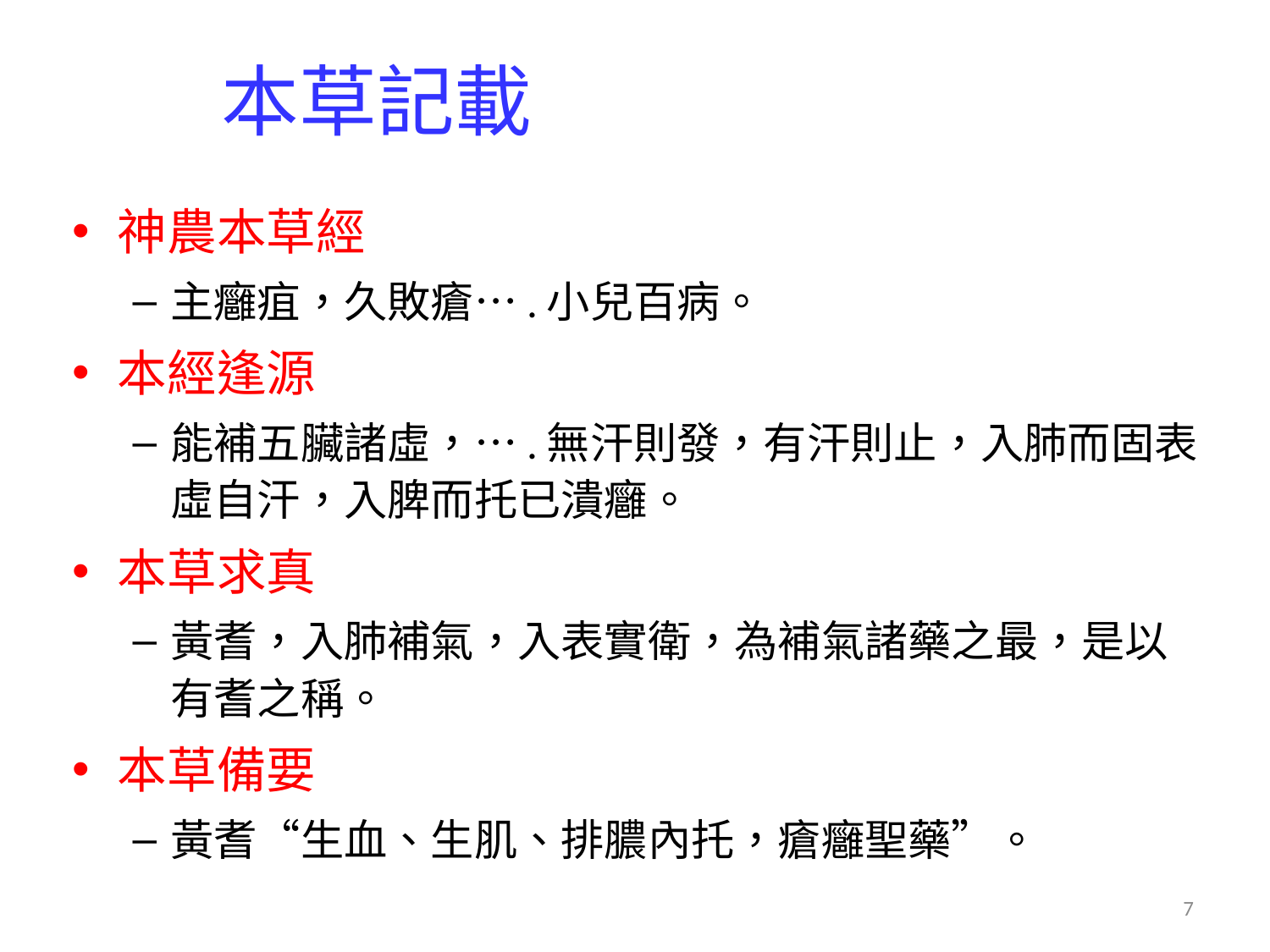

# 本草記載
神農本草經
主癰疽，久敗瘡….小兒百病。
本經逢源
能補五臟諸虛，….無汗則發，有汗則止，入肺而固表虛自汗，入脾而托已潰癰。
本草求真
黃耆，入肺補氣，入表實衛，為補氣諸藥之最，是以有耆之稱。
本草備要
黃耆“生血、生肌、排膿內托，瘡癰聖藥”。
7